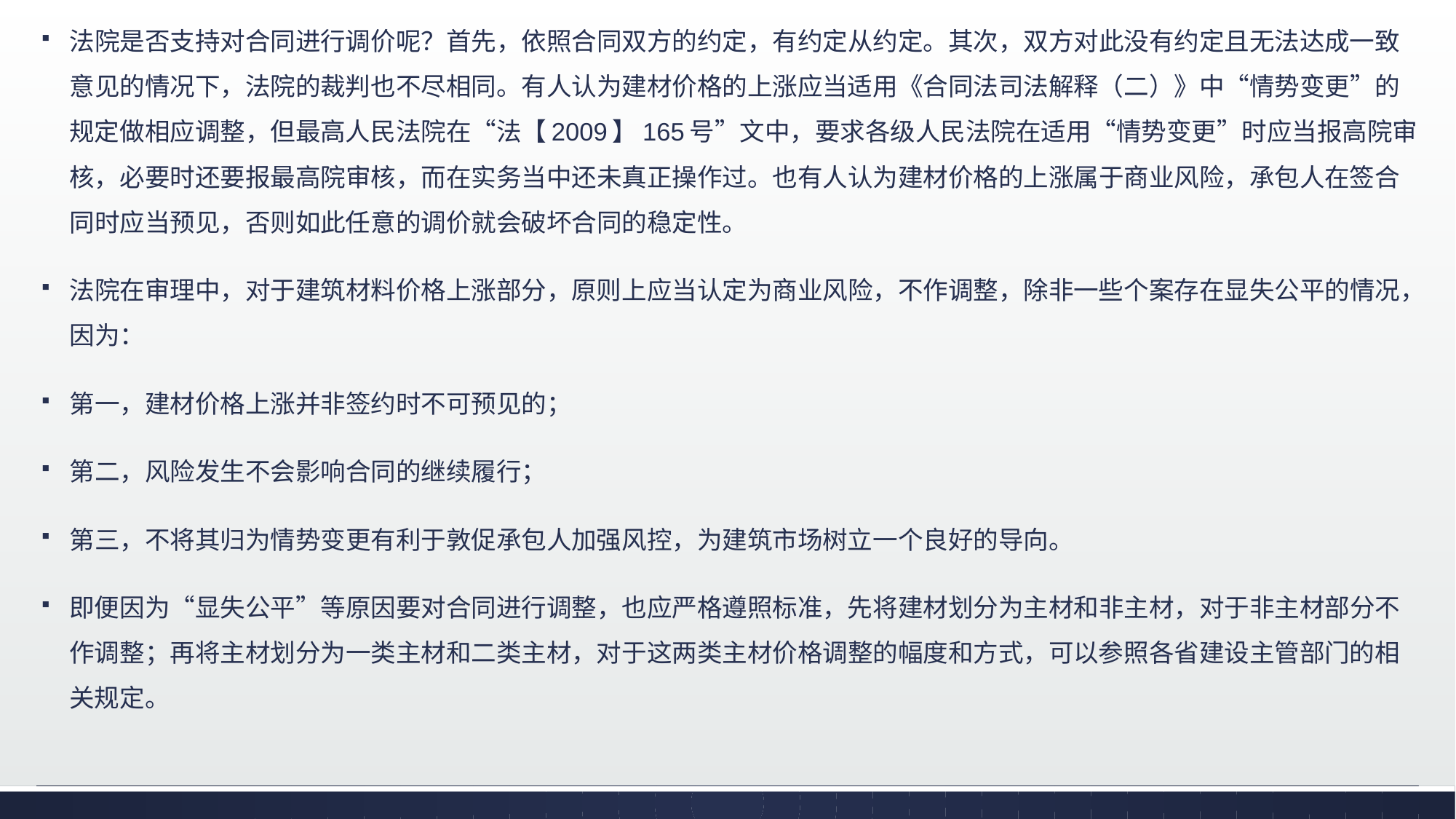

法院是否支持对合同进行调价呢？首先，依照合同双方的约定，有约定从约定。其次，双方对此没有约定且无法达成一致意见的情况下，法院的裁判也不尽相同。有人认为建材价格的上涨应当适用《合同法司法解释（二）》中“情势变更”的规定做相应调整，但最高人民法院在“法【2009】165号”文中，要求各级人民法院在适用“情势变更”时应当报高院审核，必要时还要报最高院审核，而在实务当中还未真正操作过。也有人认为建材价格的上涨属于商业风险，承包人在签合同时应当预见，否则如此任意的调价就会破坏合同的稳定性。
法院在审理中，对于建筑材料价格上涨部分，原则上应当认定为商业风险，不作调整，除非一些个案存在显失公平的情况，因为：
第一，建材价格上涨并非签约时不可预见的；
第二，风险发生不会影响合同的继续履行；
第三，不将其归为情势变更有利于敦促承包人加强风控，为建筑市场树立一个良好的导向。
即便因为“显失公平”等原因要对合同进行调整，也应严格遵照标准，先将建材划分为主材和非主材，对于非主材部分不作调整；再将主材划分为一类主材和二类主材，对于这两类主材价格调整的幅度和方式，可以参照各省建设主管部门的相关规定。